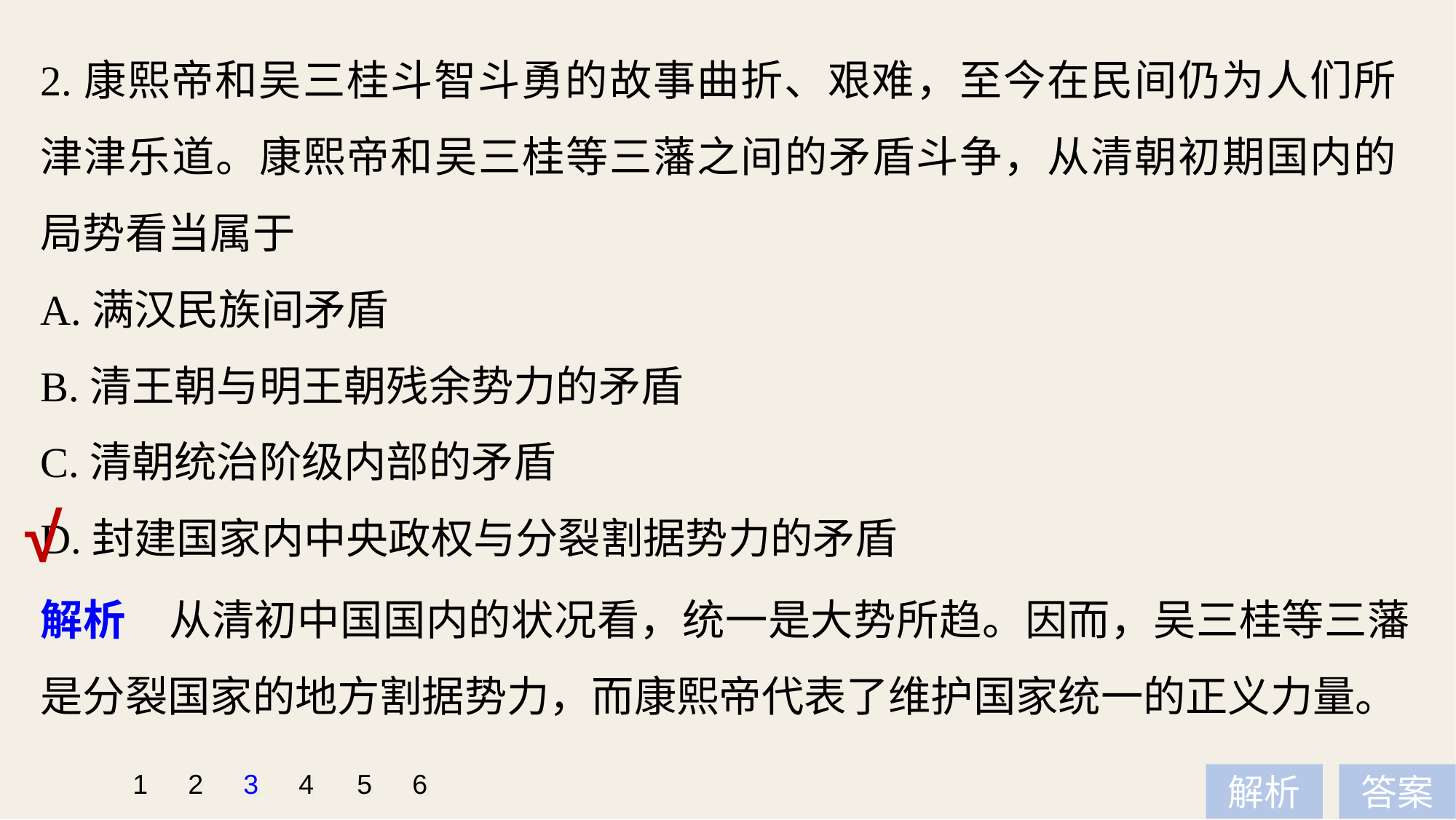

2.康熙帝和吴三桂斗智斗勇的故事曲折、艰难，至今在民间仍为人们所津津乐道。康熙帝和吴三桂等三藩之间的矛盾斗争，从清朝初期国内的局势看当属于
A.满汉民族间矛盾
B.清王朝与明王朝残余势力的矛盾
C.清朝统治阶级内部的矛盾
D.封建国家内中央政权与分裂割据势力的矛盾
√
解析　从清初中国国内的状况看，统一是大势所趋。因而，吴三桂等三藩是分裂国家的地方割据势力，而康熙帝代表了维护国家统一的正义力量。
1
2
3
4
5
6
解析
答案